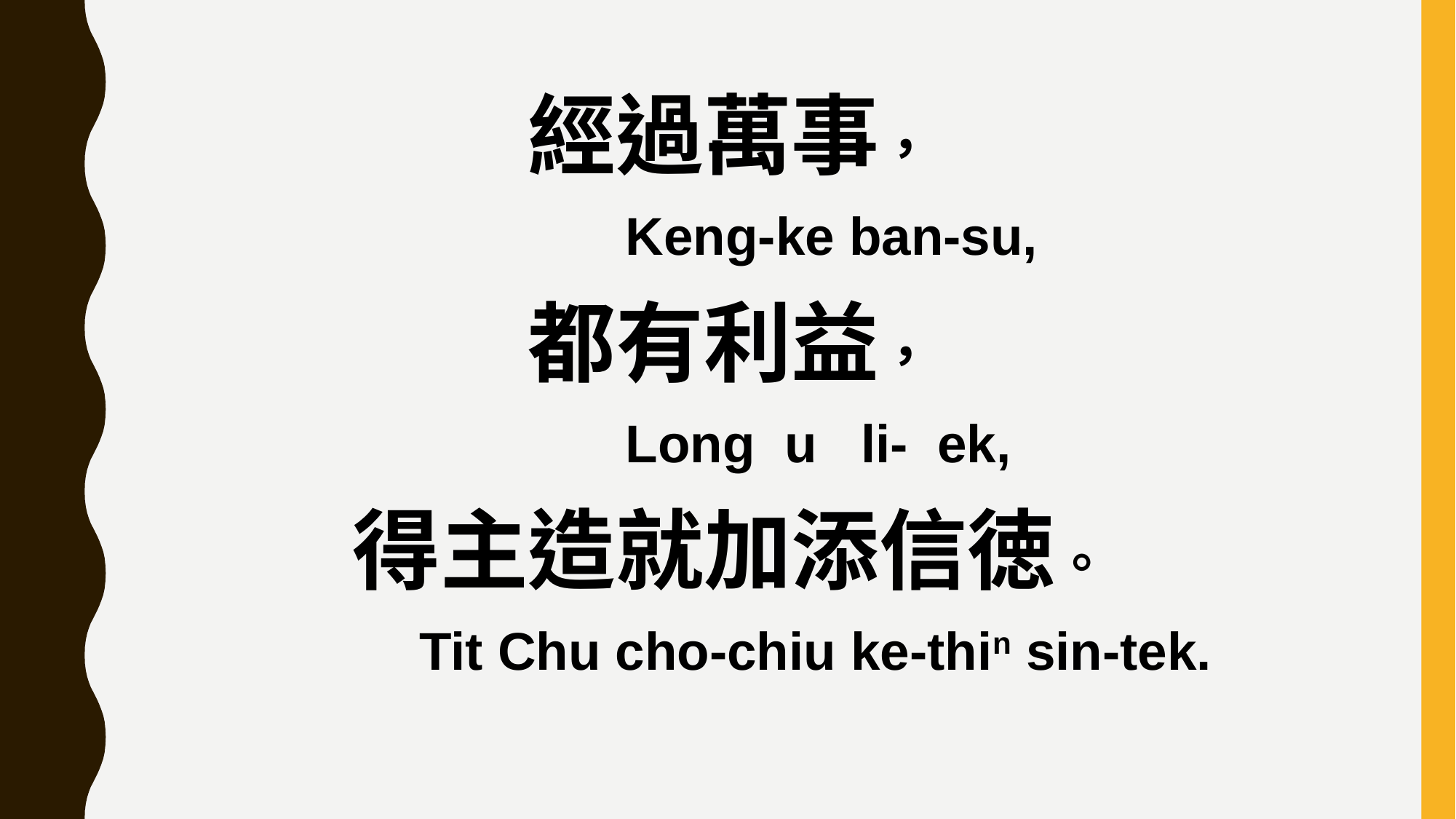

經過萬事，
                             Keng-ke ban-su,
都有利益，
                             Long  u   li-  ek,
得主造就加添信徳。
               Tit Chu cho-chiu ke-thin sin-tek.